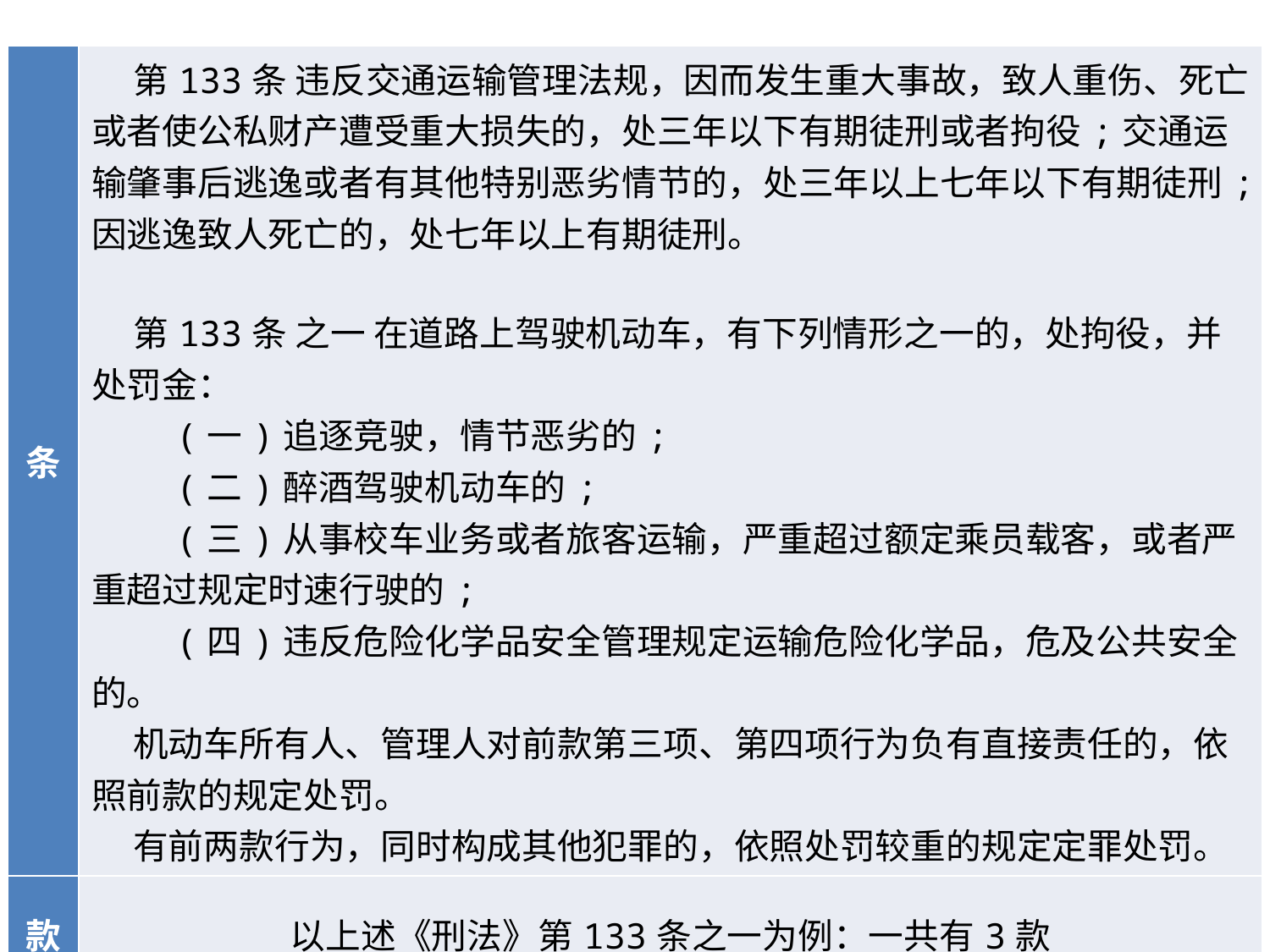

| 条 | 第133条 违反交通运输管理法规，因而发生重大事故，致人重伤、死亡或者使公私财产遭受重大损失的，处三年以下有期徒刑或者拘役;交通运输肇事后逃逸或者有其他特别恶劣情节的，处三年以上七年以下有期徒刑;因逃逸致人死亡的，处七年以上有期徒刑。 第133条 之一 在道路上驾驶机动车，有下列情形之一的，处拘役，并处罚金： (一)追逐竞驶，情节恶劣的; (二)醉酒驾驶机动车的; (三)从事校车业务或者旅客运输，严重超过额定乘员载客，或者严重超过规定时速行驶的; (四)违反危险化学品安全管理规定运输危险化学品，危及公共安全的。 机动车所有人、管理人对前款第三项、第四项行为负有直接责任的，依照前款的规定处罚。 有前两款行为，同时构成其他犯罪的，依照处罚较重的规定定罪处罚。 |
| --- | --- |
| 款 | 以上述《刑法》第133条之一为例：一共有3款 |
| 项 | 以上述《刑法》第133条之一为例：（一）至（四）为4项 |